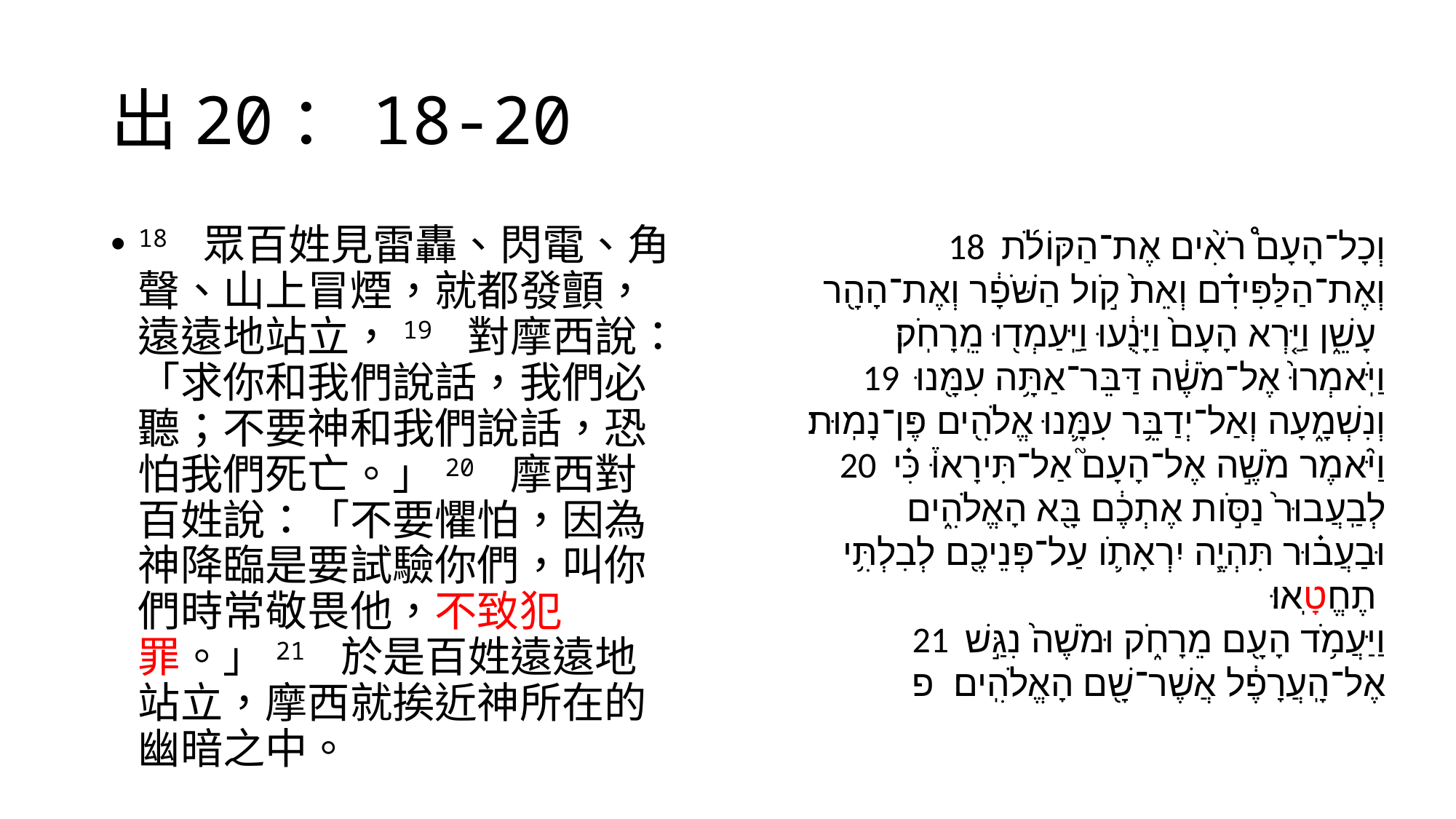

# 出20：18-20
18 眾百姓見雷轟、閃電、角聲、山上冒煙，就都發顫，遠遠地站立，19 對摩西說：「求你和我們說話，我們必聽；不要神和我們說話，恐怕我們死亡。」20 摩西對百姓說：「不要懼怕，因為神降臨是要試驗你們，叫你們時常敬畏他，不致犯罪。」21 於是百姓遠遠地站立，摩西就挨近神所在的幽暗之中。
18  וְכָל־הָעָם֩ רֹאִ֨ים אֶת־הַקּוֹלֹ֜ת וְאֶת־הַלַּפִּידִ֗ם וְאֵת֙ קֹ֣ול הַשֹּׁפָ֔ר וְאֶת־הָהָ֖ר עָשֵׁ֑ן וַיַּ֤רְא הָעָם֙ וַיָּנֻ֔עוּ וַיַּֽעַמְד֖וּ מֵֽרָחֹֽק׃
19  וַיֹּֽאמְרוּ֙ אֶל־מֹשֶׁ֔ה דַּבֵּר־אַתָּ֥ה עִמָּ֖נוּ וְנִשְׁמָ֑עָה וְאַל־יְדַבֵּ֥ר עִמָּ֛נוּ אֱלֹהִ֖ים פֶּן־נָמֽוּת׃
20  וַיֹּ֨אמֶר מֹשֶׁ֣ה אֶל־הָעָם֮ אַל־תִּירָאוּ֒ כִּ֗י לְבַֽעֲבוּר֙ נַסֹּ֣ות אֶתְכֶ֔ם בָּ֖א הָאֱלֹהִ֑ים וּבַעֲב֗וּר תִּהְיֶ֧ה יִרְאָתֹ֛ו עַל־פְּנֵיכֶ֖ם לְבִלְתִּ֥י תֶחֱטָֽאוּ׃
21  וַיַּעֲמֹ֥ד הָעָ֖ם מֵרָחֹ֑ק וּמֹשֶׁה֙ נִגַּ֣שׁ אֶל־הָֽעֲרָפֶ֔ל אֲשֶׁר־שָׁ֖ם הָאֱלֹהִֽים׃  פ